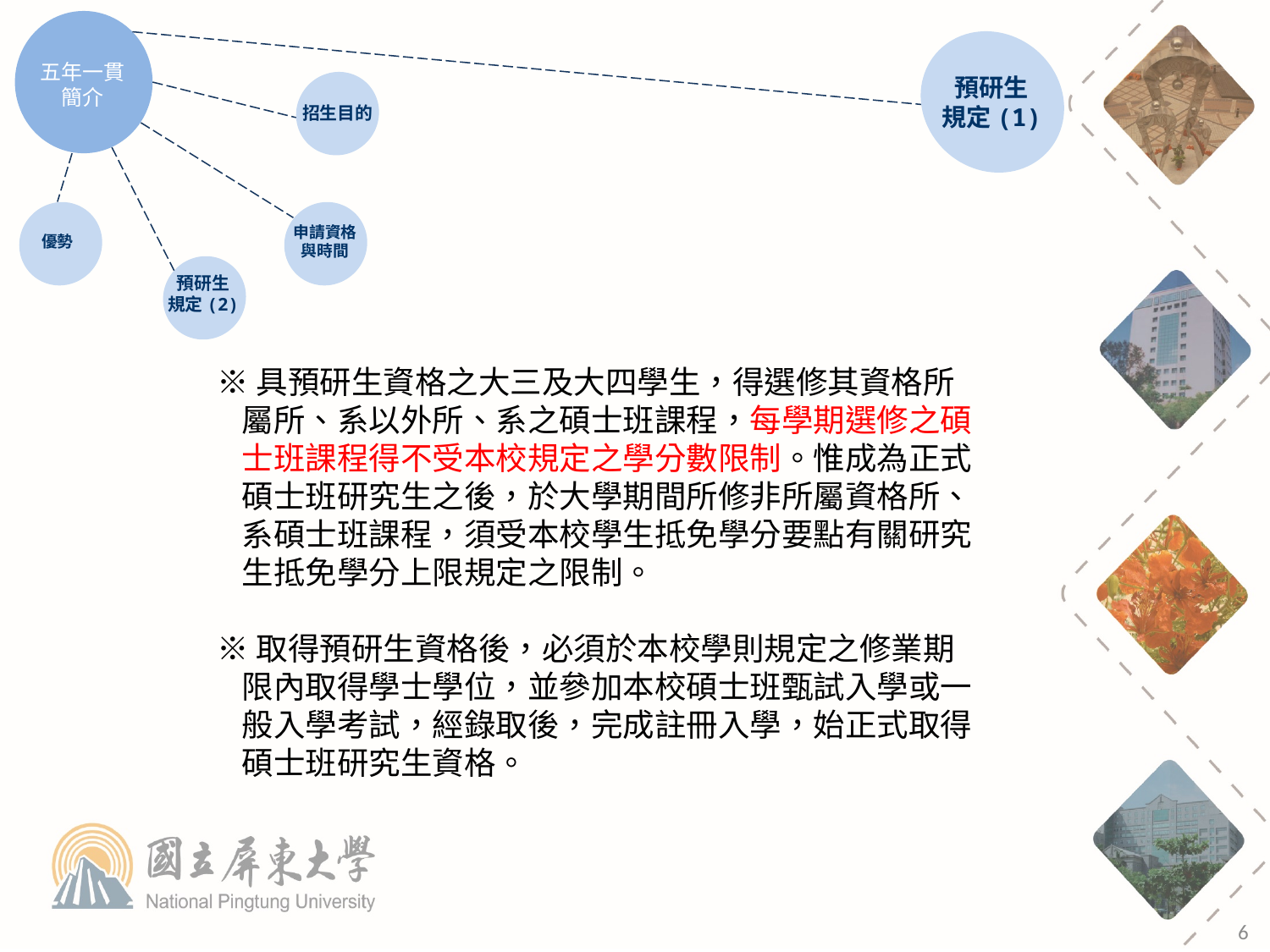

五年一貫
簡介
預研生
規定(1)

招生目的

申請資格
與時間

優勢

預研生
規定(2)
※具預研生資格之大三及大四學生，得選修其資格所屬所、系以外所、系之碩士班課程，每學期選修之碩士班課程得不受本校規定之學分數限制。惟成為正式碩士班研究生之後，於大學期間所修非所屬資格所、系碩士班課程，須受本校學生抵免學分要點有關研究生抵免學分上限規定之限制。

※取得預研生資格後，必須於本校學則規定之修業期限內取得學士學位，並參加本校碩士班甄試入學或一般入學考試，經錄取後，完成註冊入學，始正式取得碩士班研究生資格。
6